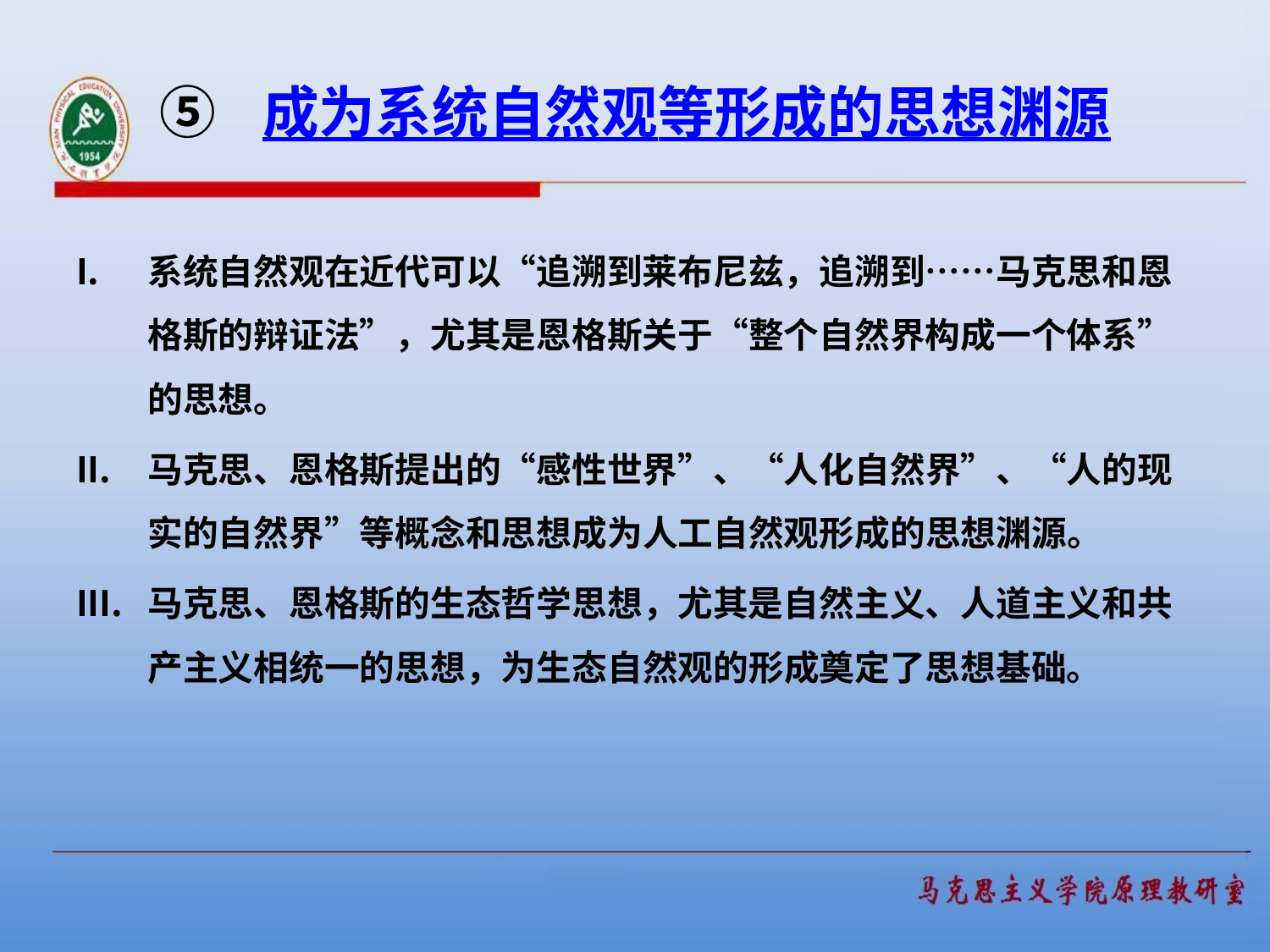

# 成为系统自然观等形成的思想渊源
系统自然观在近代可以“追溯到莱布尼兹，追溯到……马克思和恩格斯的辩证法”，尤其是恩格斯关于“整个自然界构成一个体系”的思想。
马克思、恩格斯提出的“感性世界”、“人化自然界”、“人的现实的自然界”等概念和思想成为人工自然观形成的思想渊源。
马克思、恩格斯的生态哲学思想，尤其是自然主义、人道主义和共产主义相统一的思想，为生态自然观的形成奠定了思想基础。